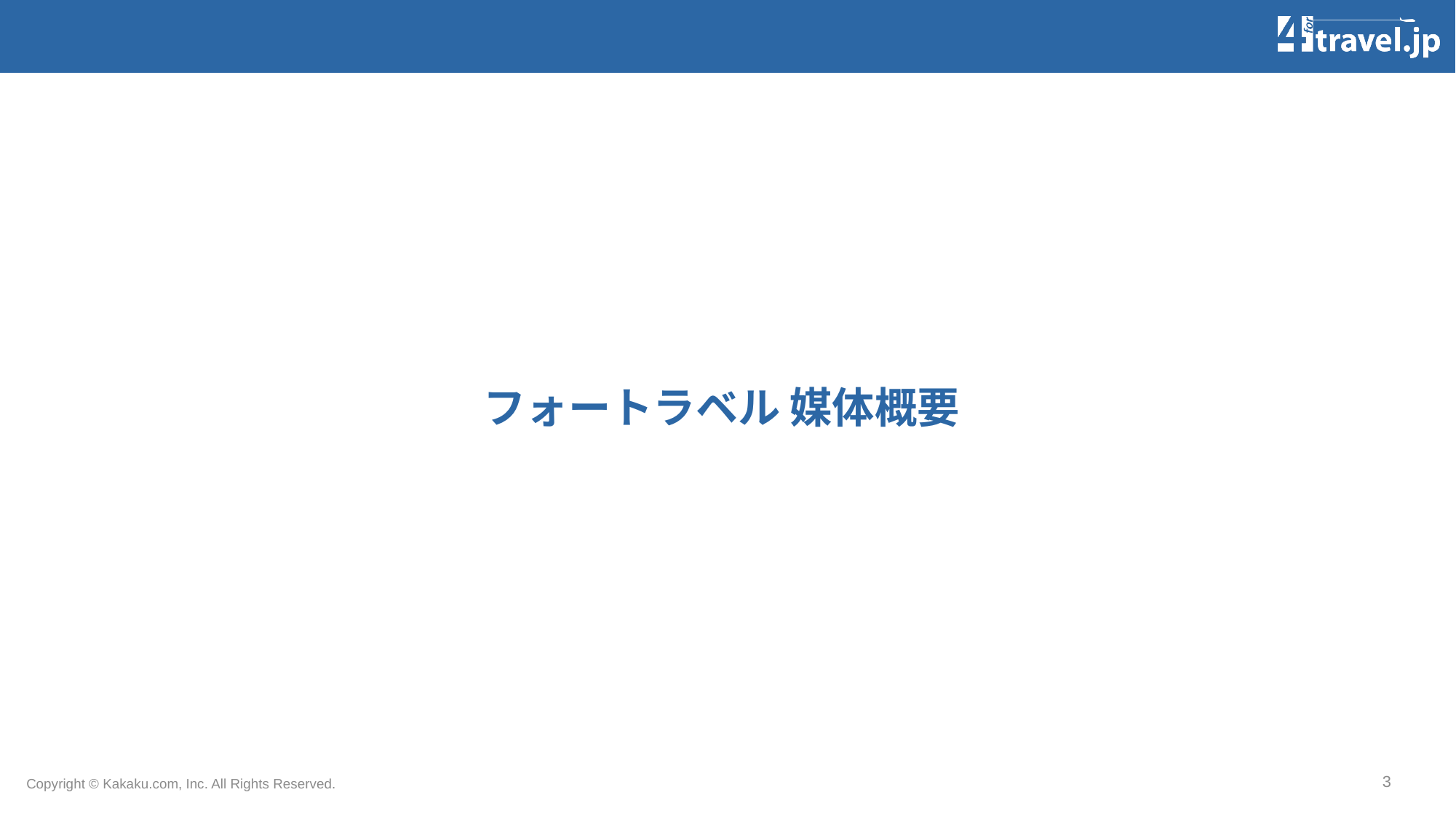

# フォートラベル 媒体概要
3
Copyright © Kakaku.com, Inc. All Rights Reserved.